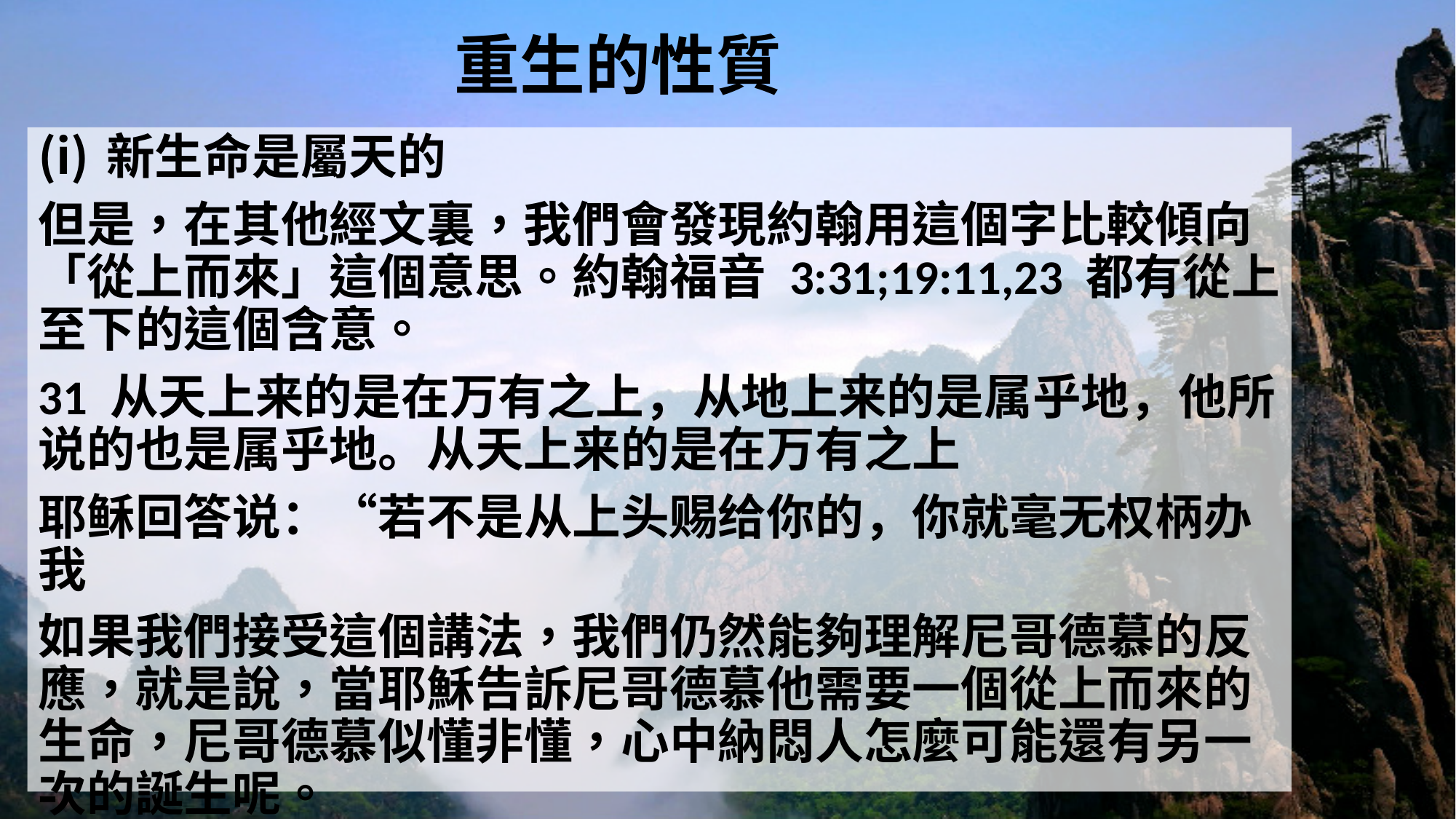

# 重生的性質
新生命是屬天的
但是，在其他經文裏，我們會發現約翰用這個字比較傾向「從上而來」這個意思。約翰福音 3:31;19:11,23 都有從上至下的這個含意。
31 从天上来的是在万有之上，从地上来的是属乎地，他所说的也是属乎地。从天上来的是在万有之上
耶稣回答说：“若不是从上头赐给你的，你就毫无权柄办我
如果我們接受這個講法，我們仍然能夠理解尼哥德慕的反應，就是說，當耶穌告訴尼哥德慕他需要一個從上而來的生命，尼哥德慕似懂非懂，心中納悶人怎麼可能還有另一次的誕生呢。